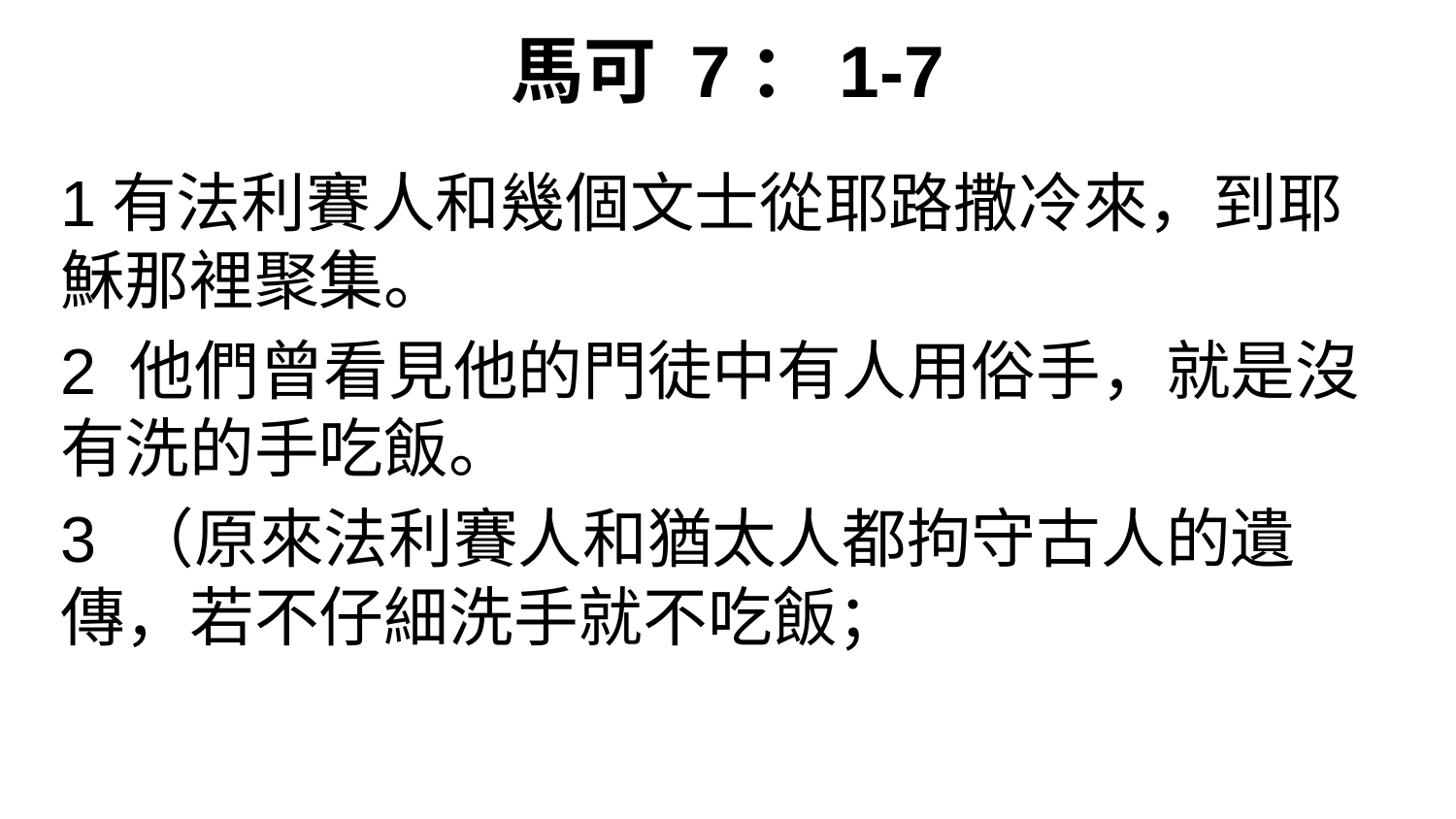

# 馬可 7：1-7
1有法利賽人和幾個文士從耶路撒冷來，到耶穌那裡聚集。
2 他們曾看見他的門徒中有人用俗手，就是沒有洗的手吃飯。
3 （原來法利賽人和猶太人都拘守古人的遺傳，若不仔細洗手就不吃飯；